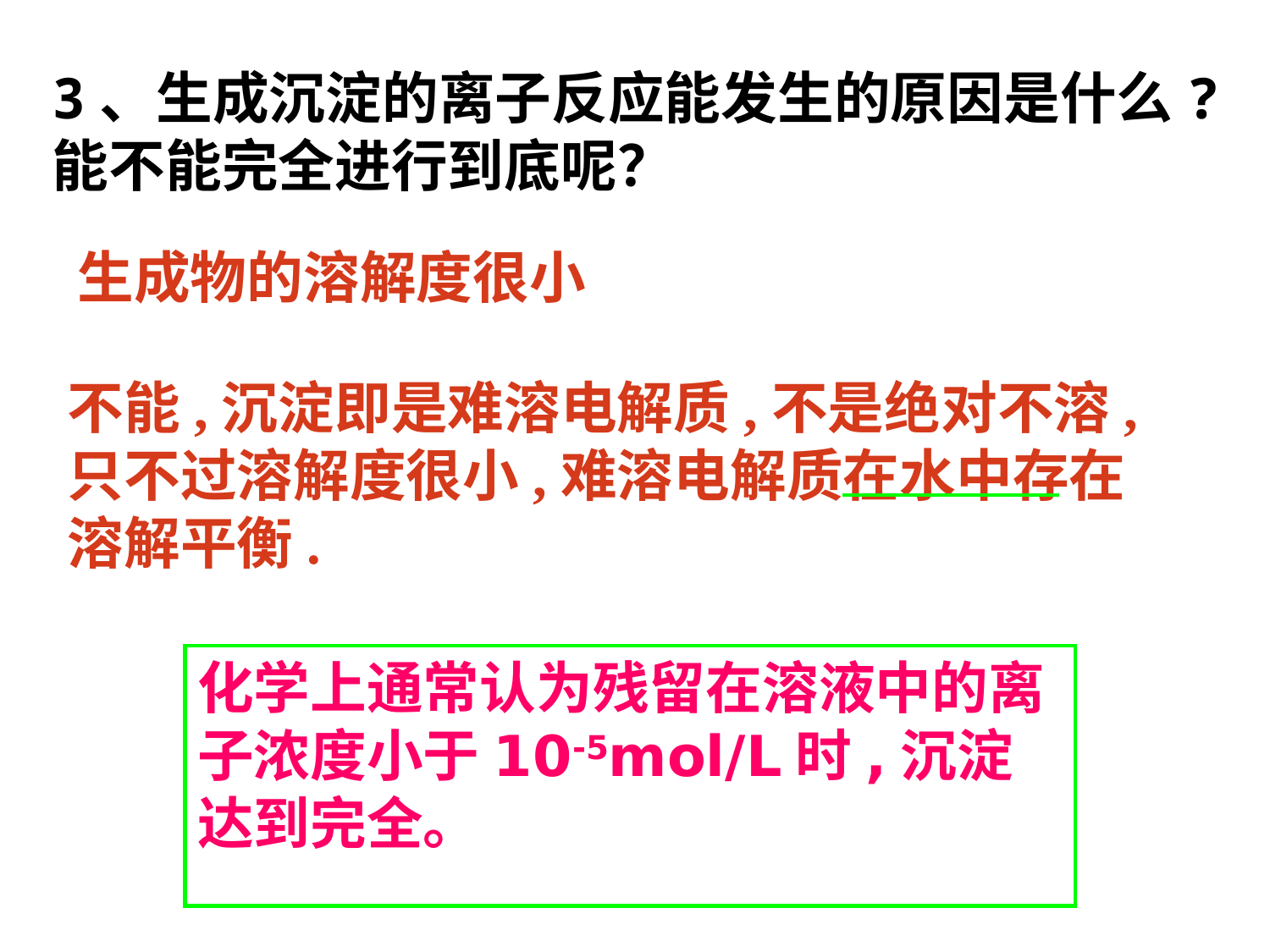

3、生成沉淀的离子反应能发生的原因是什么? 能不能完全进行到底呢？
生成物的溶解度很小
不能,沉淀即是难溶电解质,不是绝对不溶,只不过溶解度很小,难溶电解质在水中存在溶解平衡.
化学上通常认为残留在溶液中的离子浓度小于10-5mol/L时,沉淀达到完全。